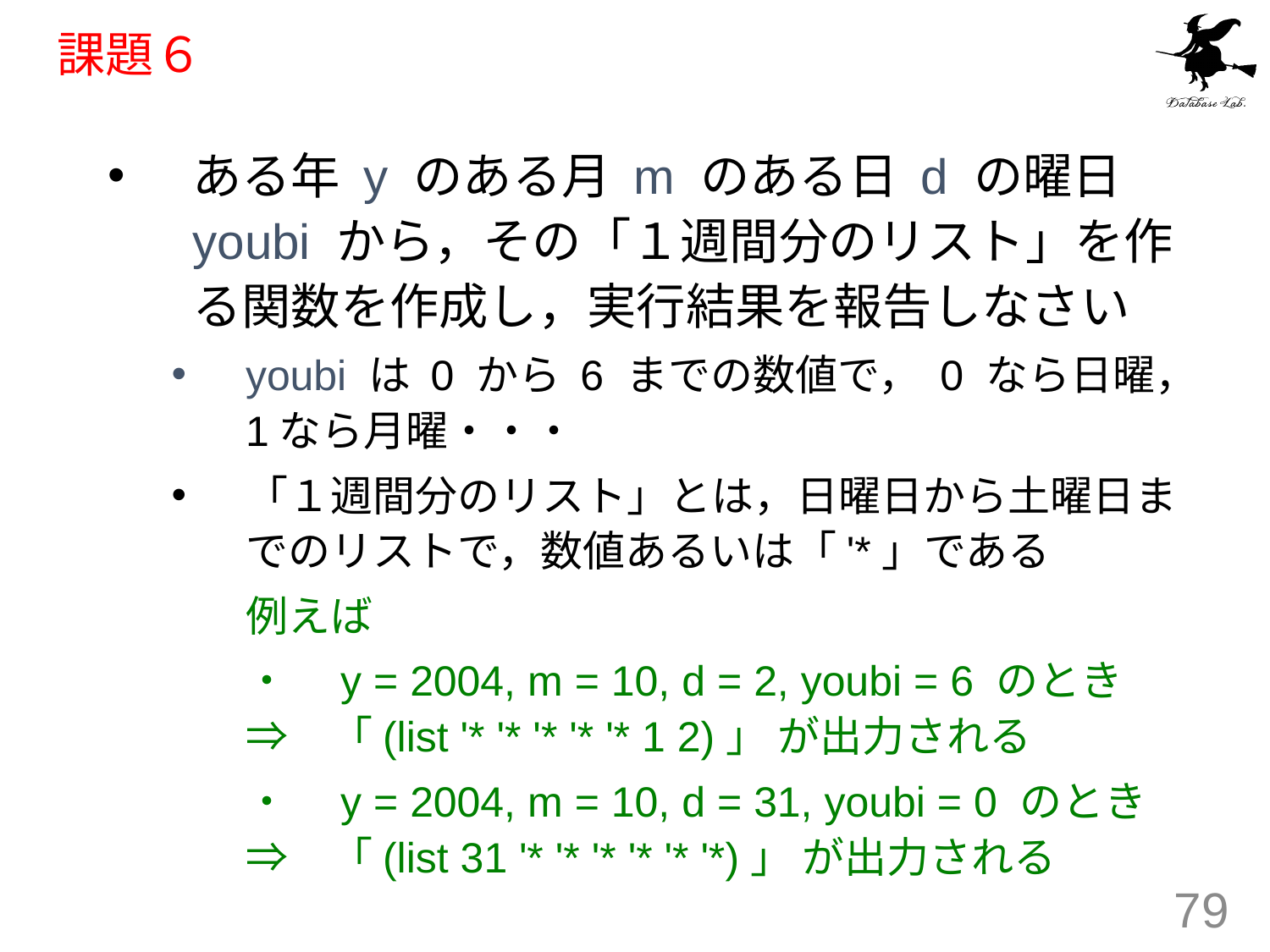

# 課題６
ある年 y のある月 m のある日 d の曜日 youbi から，その「１週間分のリスト」を作る関数を作成し，実行結果を報告しなさい
youbi は 0 から 6 までの数値で， 0 なら日曜，1なら月曜・・・
「１週間分のリスト」とは，日曜日から土曜日までのリストで，数値あるいは「'*」である
	例えば
	・　y = 2004, m = 10, d = 2, youbi = 6 のとき　
⇒　「(list '* '* '* '* '* 1 2)」 が出力される
	・　y = 2004, m = 10, d = 31, youbi = 0 のとき　
⇒　「(list 31 '* '* '* '* '* '*)」 が出力される

79